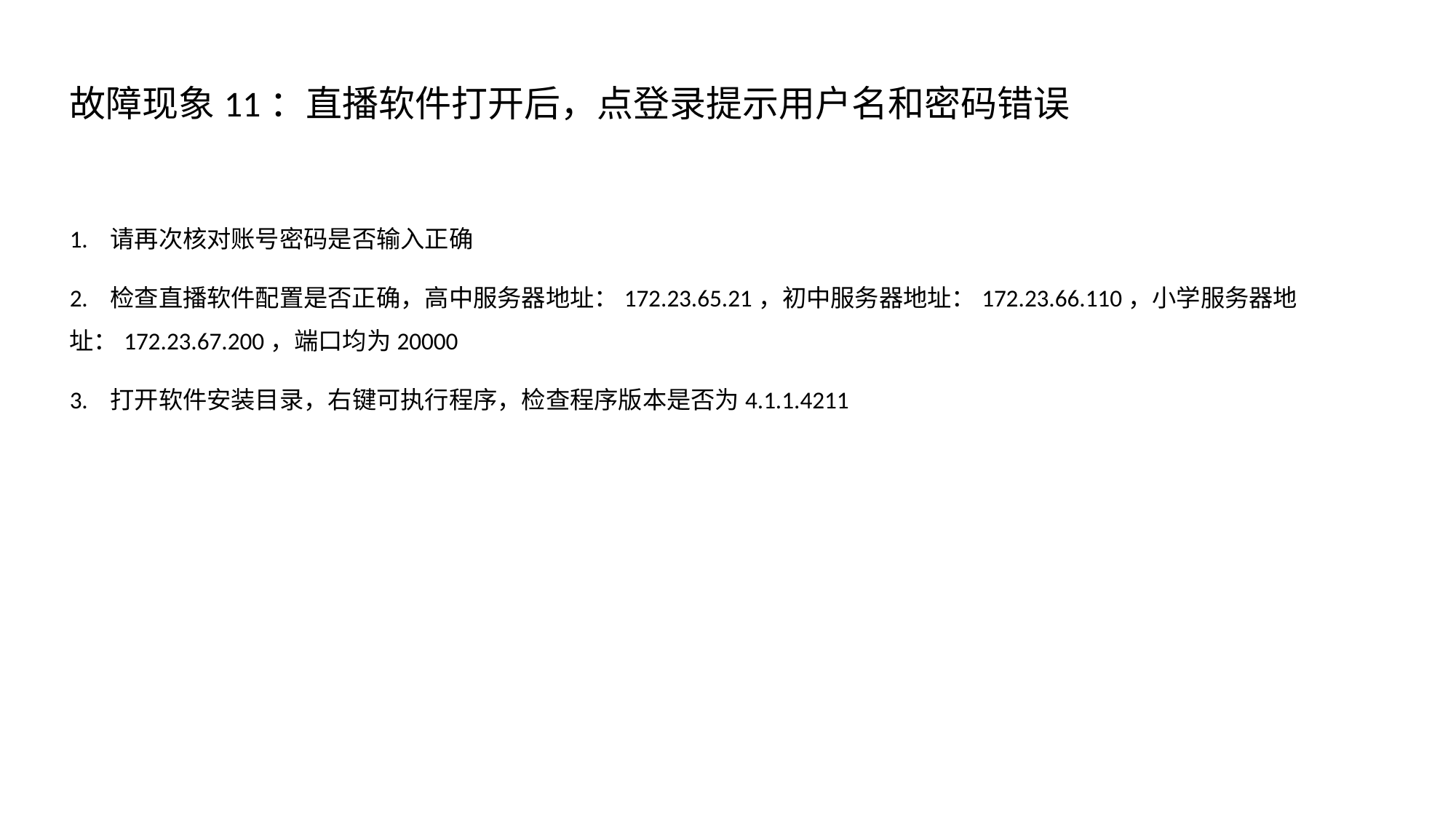

# 故障现象11：直播软件打开后，点登录提示用户名和密码错误
1.   请再次核对账号密码是否输入正确
2.   检查直播软件配置是否正确，高中服务器地址：172.23.65.21，初中服务器地址：172.23.66.110，小学服务器地址：172.23.67.200，端口均为20000
3.   打开软件安装目录，右键可执行程序，检查程序版本是否为4.1.1.4211